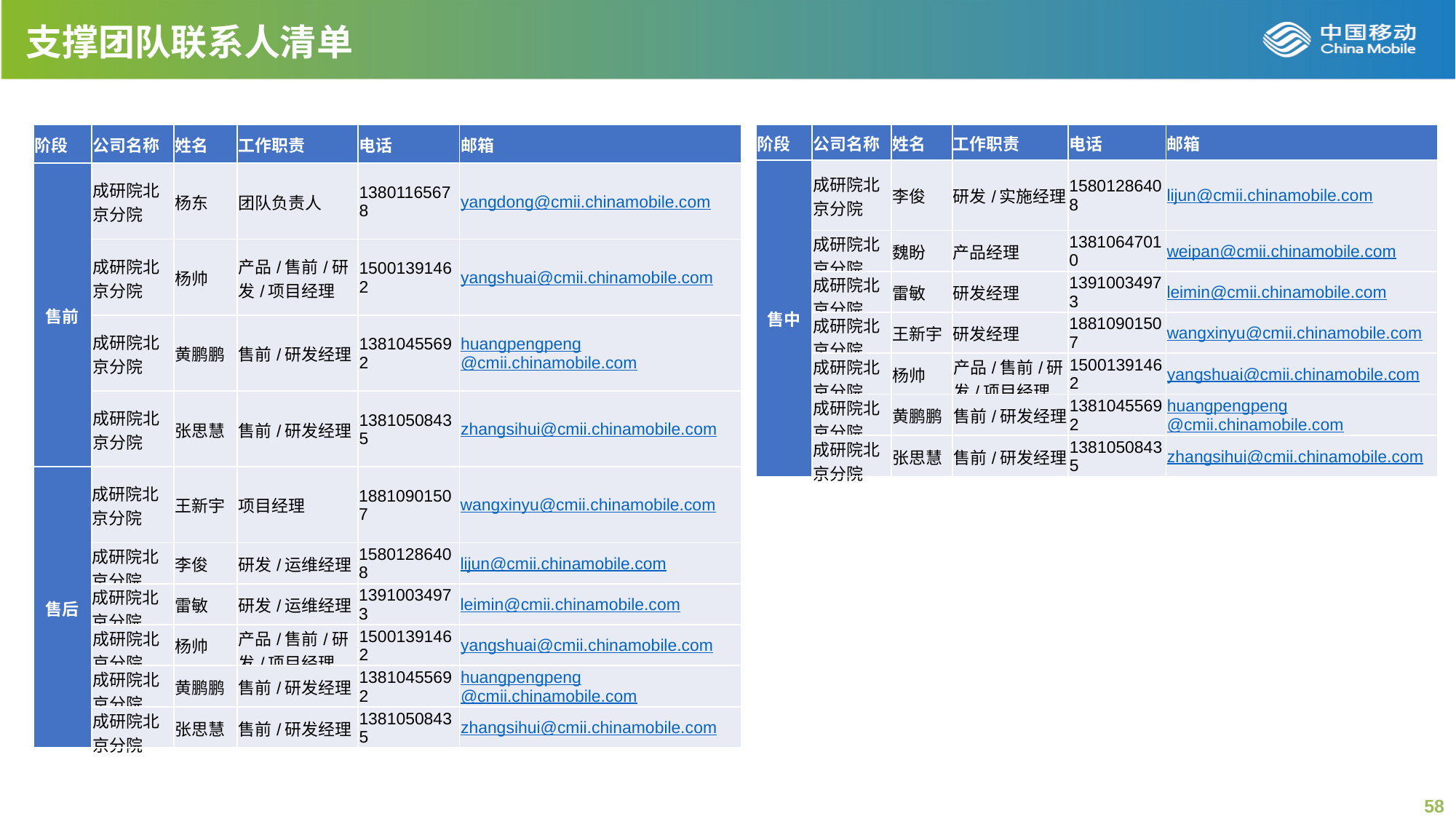

支撑团队联系人清单
| 阶段 | 公司名称 | 姓名 | 工作职责 | 电话 | 邮箱 |
| --- | --- | --- | --- | --- | --- |
| 售前 | 成研院北京分院 | 杨东 | 团队负责人 | 13801165678 | yangdong@cmii.chinamobile.com |
|  | 成研院北京分院 | 杨帅 | 产品/售前/研发/项目经理 | 15001391462 | yangshuai@cmii.chinamobile.com |
|  | 成研院北京分院 | 黄鹏鹏 | 售前/研发经理 | 13810455692 | huangpengpeng@cmii.chinamobile.com |
|  | 成研院北京分院 | 张思慧 | 售前/研发经理 | 13810508435 | zhangsihui@cmii.chinamobile.com |
| 售后 | 成研院北京分院 | 王新宇 | 项目经理 | 18810901507 | wangxinyu@cmii.chinamobile.com |
|  | 成研院北京分院 | 李俊 | 研发/运维经理 | 15801286408 | lijun@cmii.chinamobile.com |
|  | 成研院北京分院 | 雷敏 | 研发/运维经理 | 13910034973 | leimin@cmii.chinamobile.com |
|  | 成研院北京分院 | 杨帅 | 产品/售前/研发/项目经理 | 15001391462 | yangshuai@cmii.chinamobile.com |
|  | 成研院北京分院 | 黄鹏鹏 | 售前/研发经理 | 13810455692 | huangpengpeng@cmii.chinamobile.com |
|  | 成研院北京分院 | 张思慧 | 售前/研发经理 | 13810508435 | zhangsihui@cmii.chinamobile.com |
| 阶段 | 公司名称 | 姓名 | 工作职责 | 电话 | 邮箱 |
| --- | --- | --- | --- | --- | --- |
| 售中 | 成研院北京分院 | 李俊 | 研发/实施经理 | 15801286408 | lijun@cmii.chinamobile.com |
|  | 成研院北京分院 | 魏盼 | 产品经理 | 13810647010 | weipan@cmii.chinamobile.com |
|  | 成研院北京分院 | 雷敏 | 研发经理 | 13910034973 | leimin@cmii.chinamobile.com |
|  | 成研院北京分院 | 王新宇 | 研发经理 | 18810901507 | wangxinyu@cmii.chinamobile.com |
|  | 成研院北京分院 | 杨帅 | 产品/售前/研发/项目经理 | 15001391462 | yangshuai@cmii.chinamobile.com |
|  | 成研院北京分院 | 黄鹏鹏 | 售前/研发经理 | 13810455692 | huangpengpeng@cmii.chinamobile.com |
|  | 成研院北京分院 | 张思慧 | 售前/研发经理 | 13810508435 | zhangsihui@cmii.chinamobile.com |